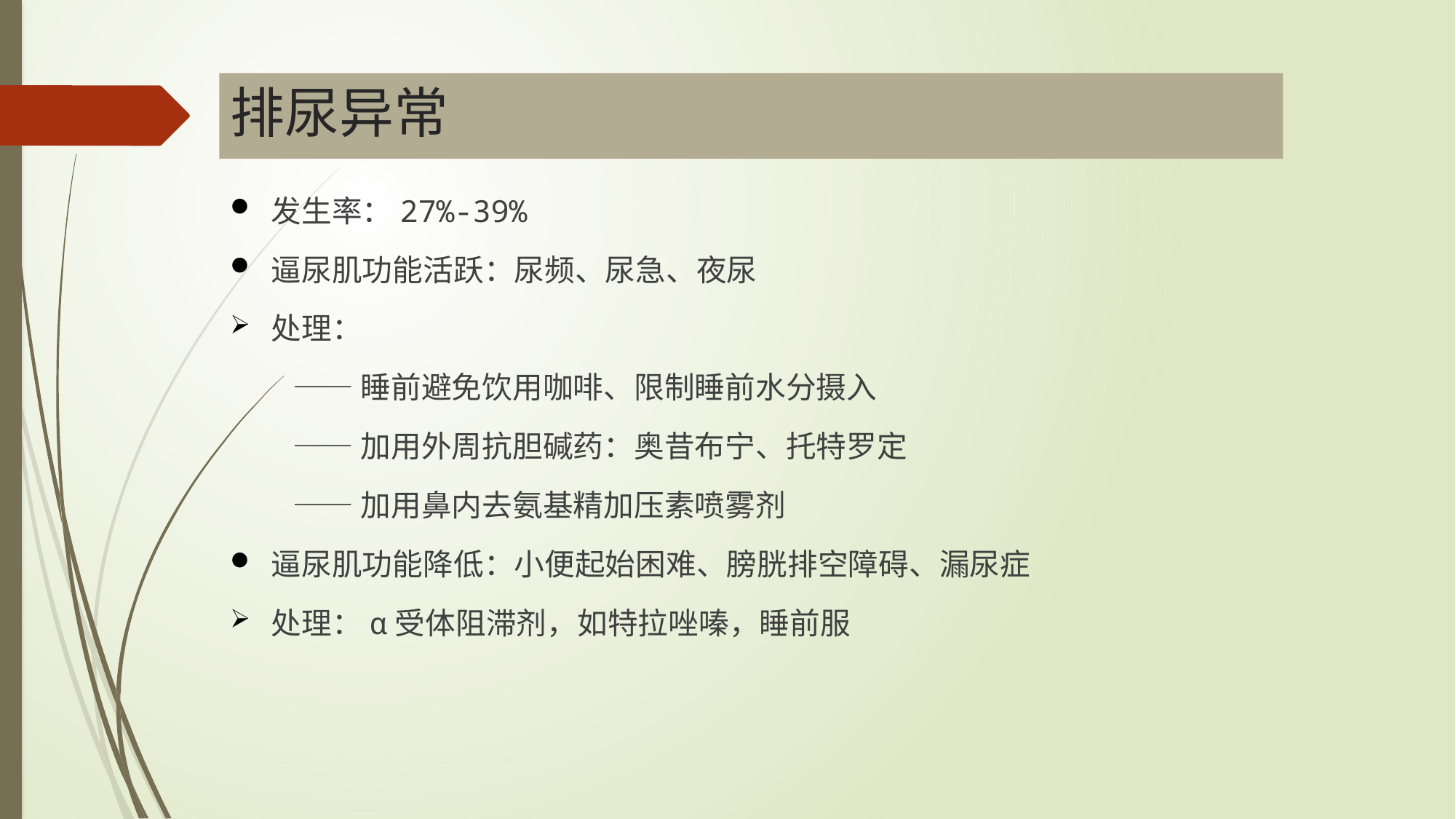

# 排尿异常
发生率：27%-39%
逼尿肌功能活跃：尿频、尿急、夜尿
处理：
——睡前避免饮用咖啡、限制睡前水分摄入
——加用外周抗胆碱药：奥昔布宁、托特罗定
——加用鼻内去氨基精加压素喷雾剂
逼尿肌功能降低：小便起始困难、膀胱排空障碍、漏尿症
处理：α受体阻滞剂，如特拉唑嗪，睡前服